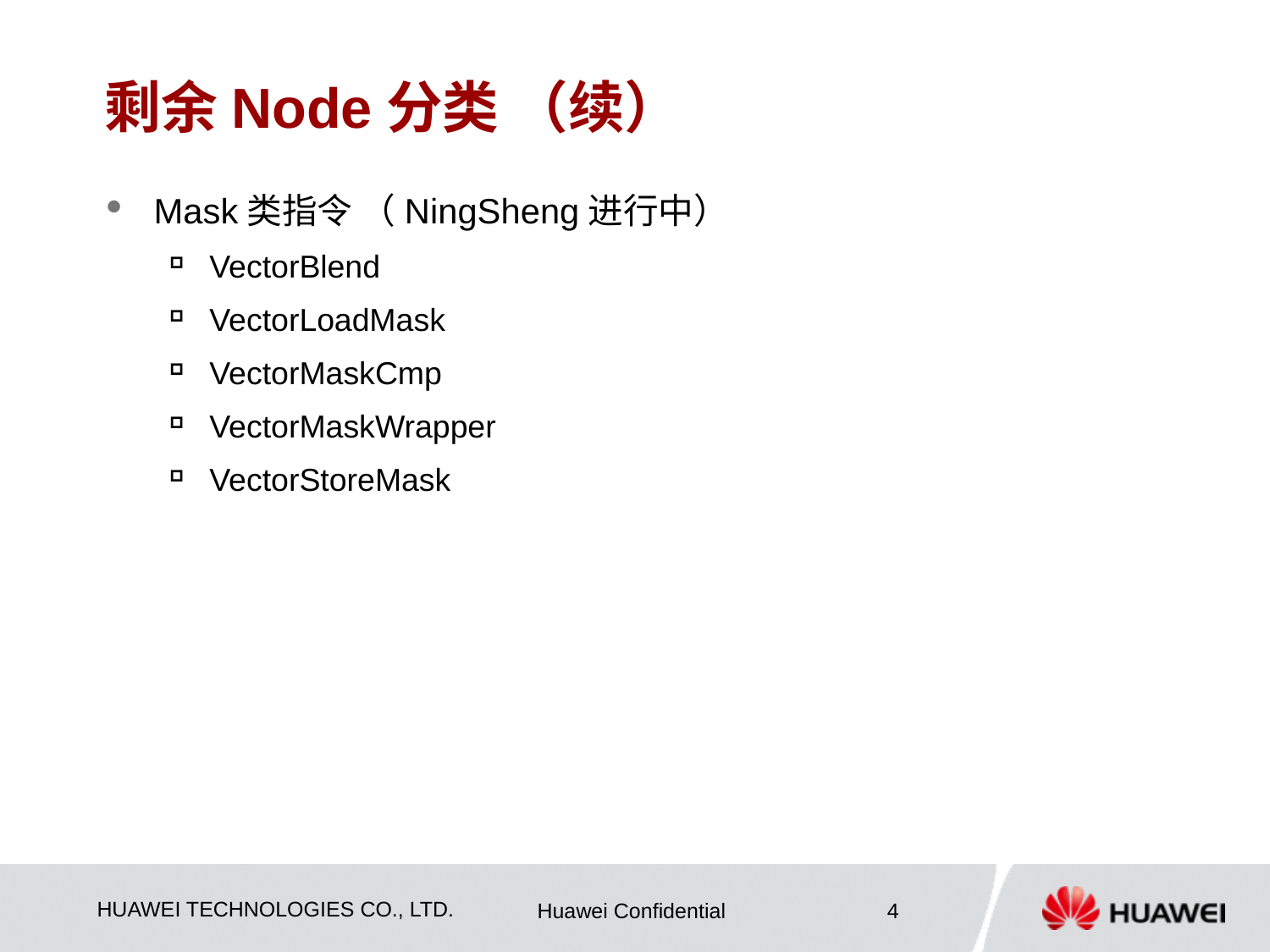

# 剩余Node分类 （续）
Mask类指令 （NingSheng进行中）
VectorBlend
VectorLoadMask
VectorMaskCmp
VectorMaskWrapper
VectorStoreMask